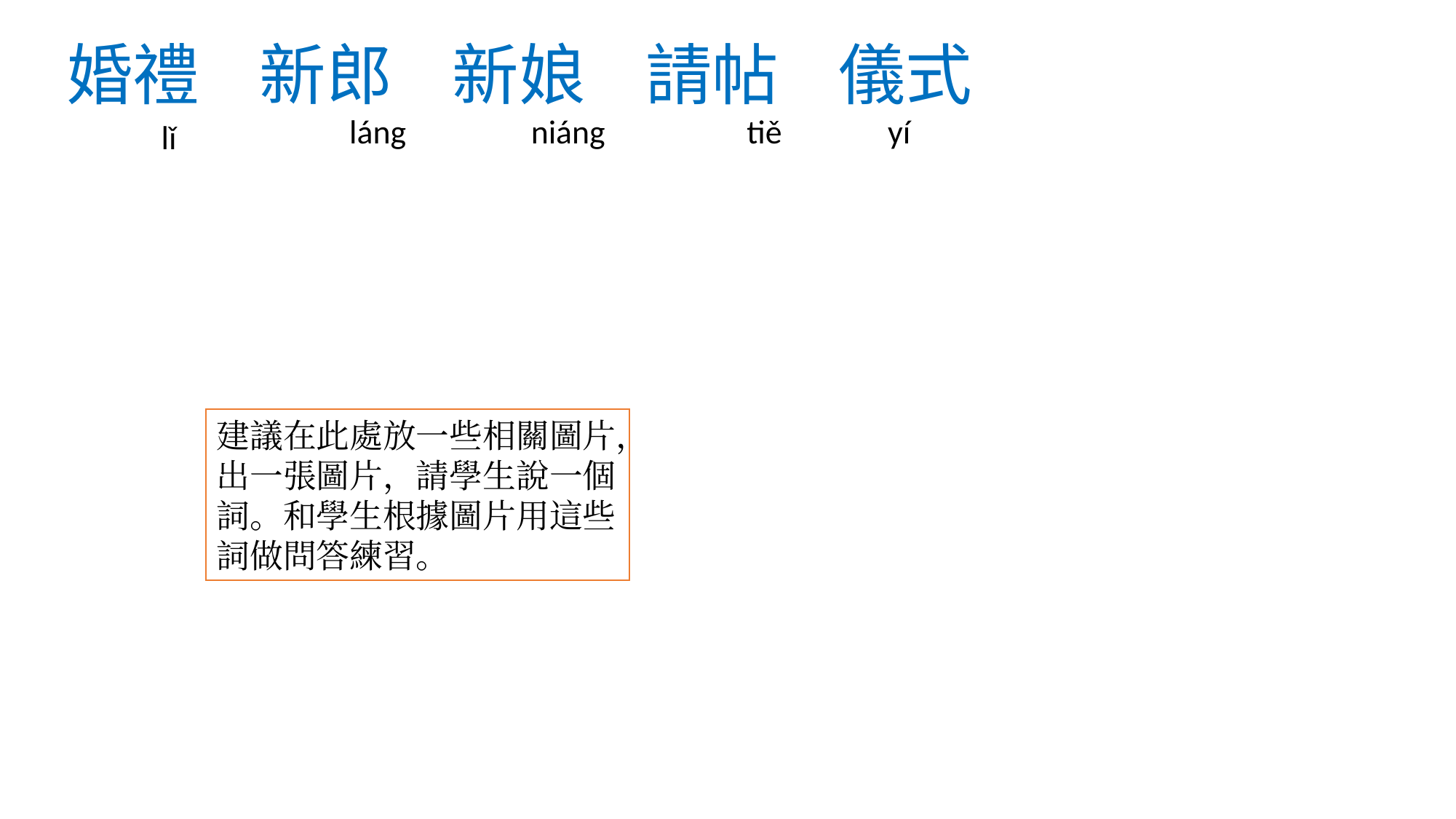

# 婚禮    新郎    新娘    請帖    儀式
tiě
láng
niáng
yí
lǐ
建議在此處放一些相關圖片，出一張圖片，請學生說一個詞。和學生根據圖片用這些詞做問答練習。